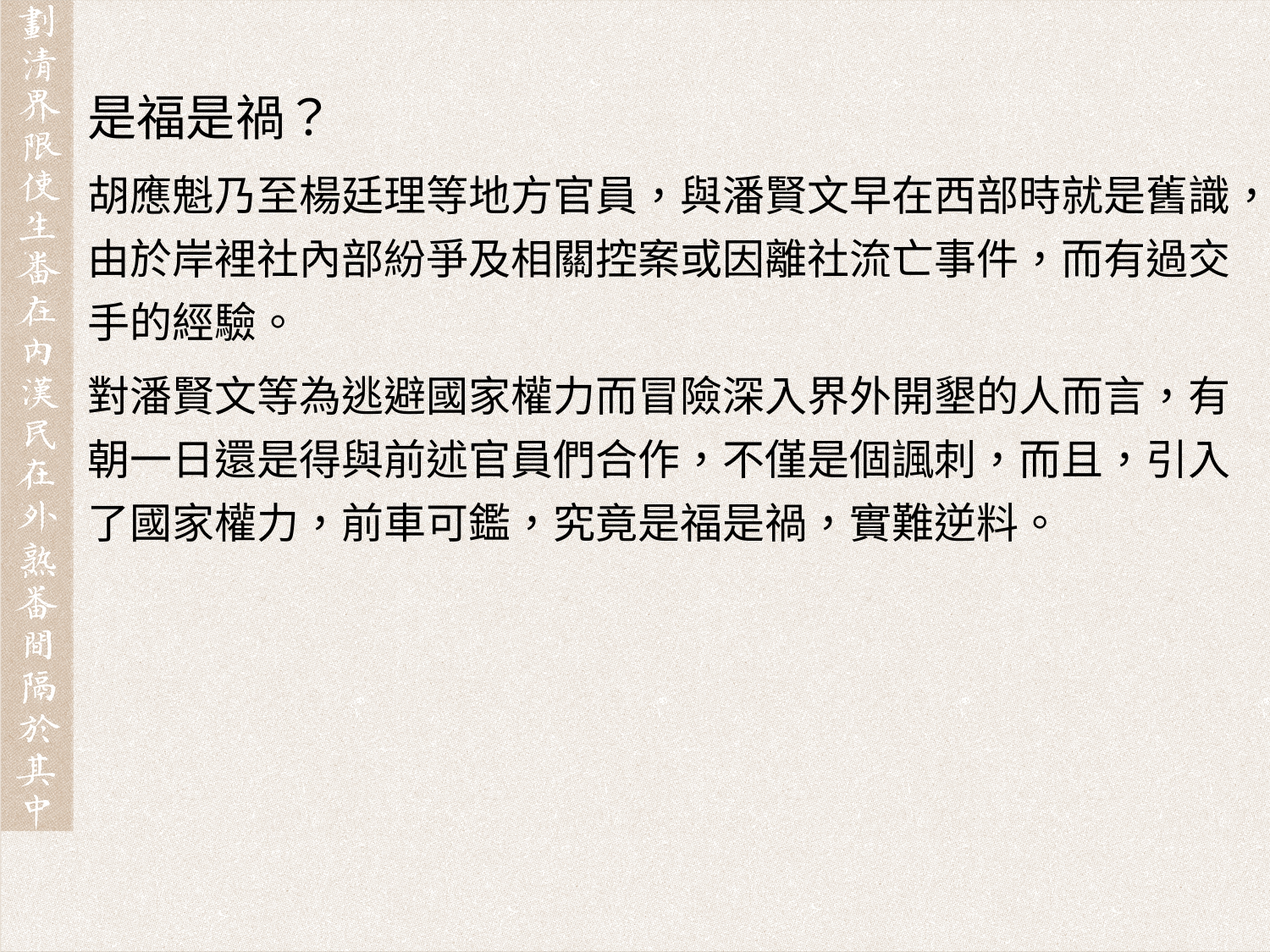

是福是禍？
胡應魁乃至楊廷理等地方官員，與潘賢文早在西部時就是舊識，由於岸裡社內部紛爭及相關控案或因離社流亡事件，而有過交手的經驗。
對潘賢文等為逃避國家權力而冒險深入界外開墾的人而言，有朝一日還是得與前述官員們合作，不僅是個諷刺，而且，引入了國家權力，前車可鑑，究竟是福是禍，實難逆料。